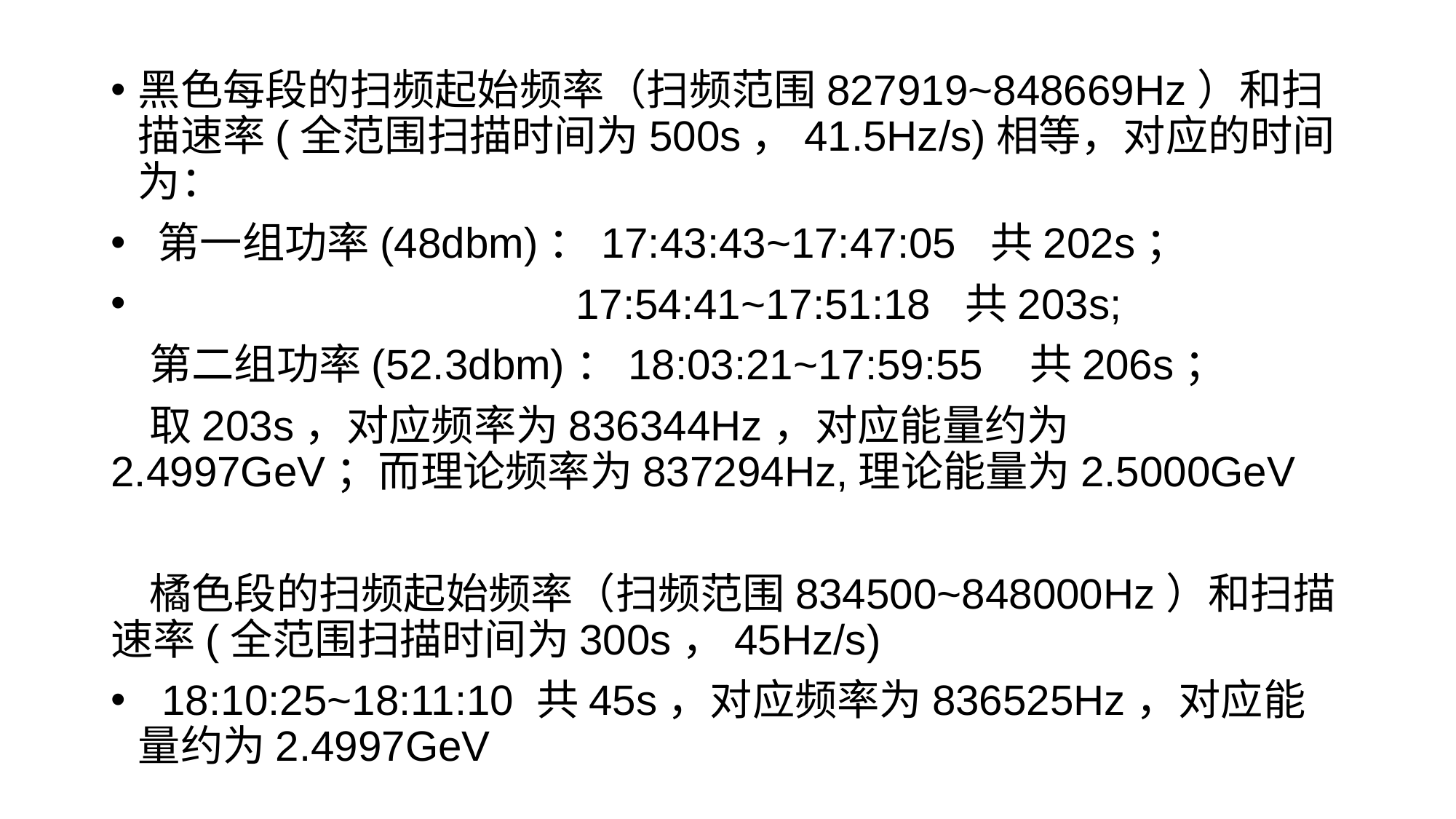

黑色每段的扫频起始频率（扫频范围827919~848669Hz）和扫描速率(全范围扫描时间为500s，41.5Hz/s)相等，对应的时间为：
 第一组功率(48dbm)：17:43:43~17:47:05  共202s；
                                     17:54:41~17:51:18  共203s;
   第二组功率(52.3dbm)：18:03:21~17:59:55   共206s；
   取203s，对应频率为836344Hz，对应能量约为2.4997GeV；而理论频率为837294Hz,理论能量为2.5000GeV

   橘色段的扫频起始频率（扫频范围834500~848000Hz）和扫描速率(全范围扫描时间为300s，45Hz/s)
  18:10:25~18:11:10 共45s，对应频率为836525Hz，对应能量约为2.4997GeV